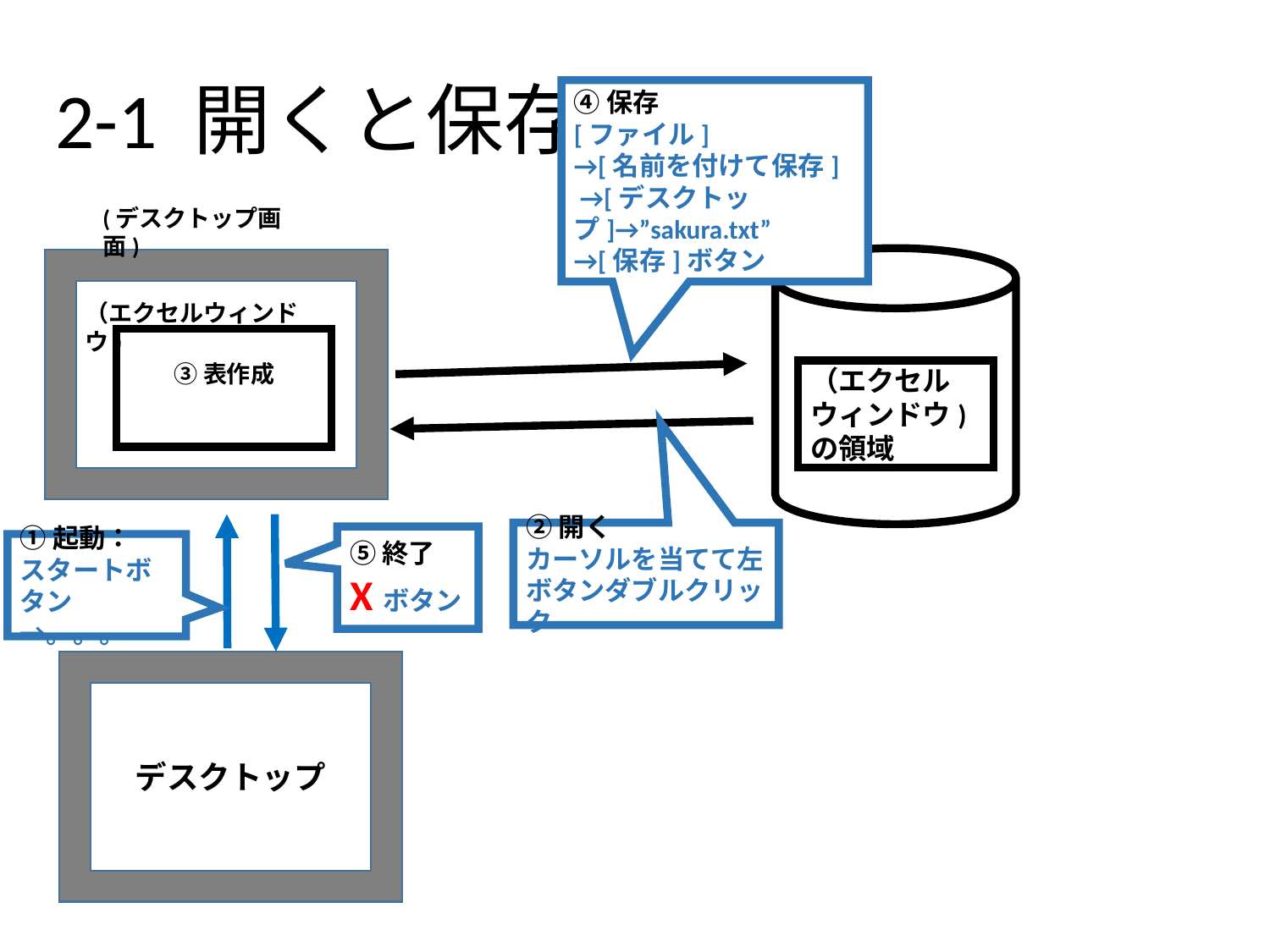

# 2-1 開くと保存
④保存
[ファイル]
→[名前を付けて保存]
 →[デスクトップ]→”sakura.txt”
→[保存]ボタン
(デスクトップ画面)
Ｓｓ

（エクセルウィンドウ)
③表作成

（エクセルウィンドウ)
の領域
②開く
カーソルを当てて左ボタンダブルクリック
⑤終了
Xボタン
①起動：
スタートボタン　→。。。
デスクトップ